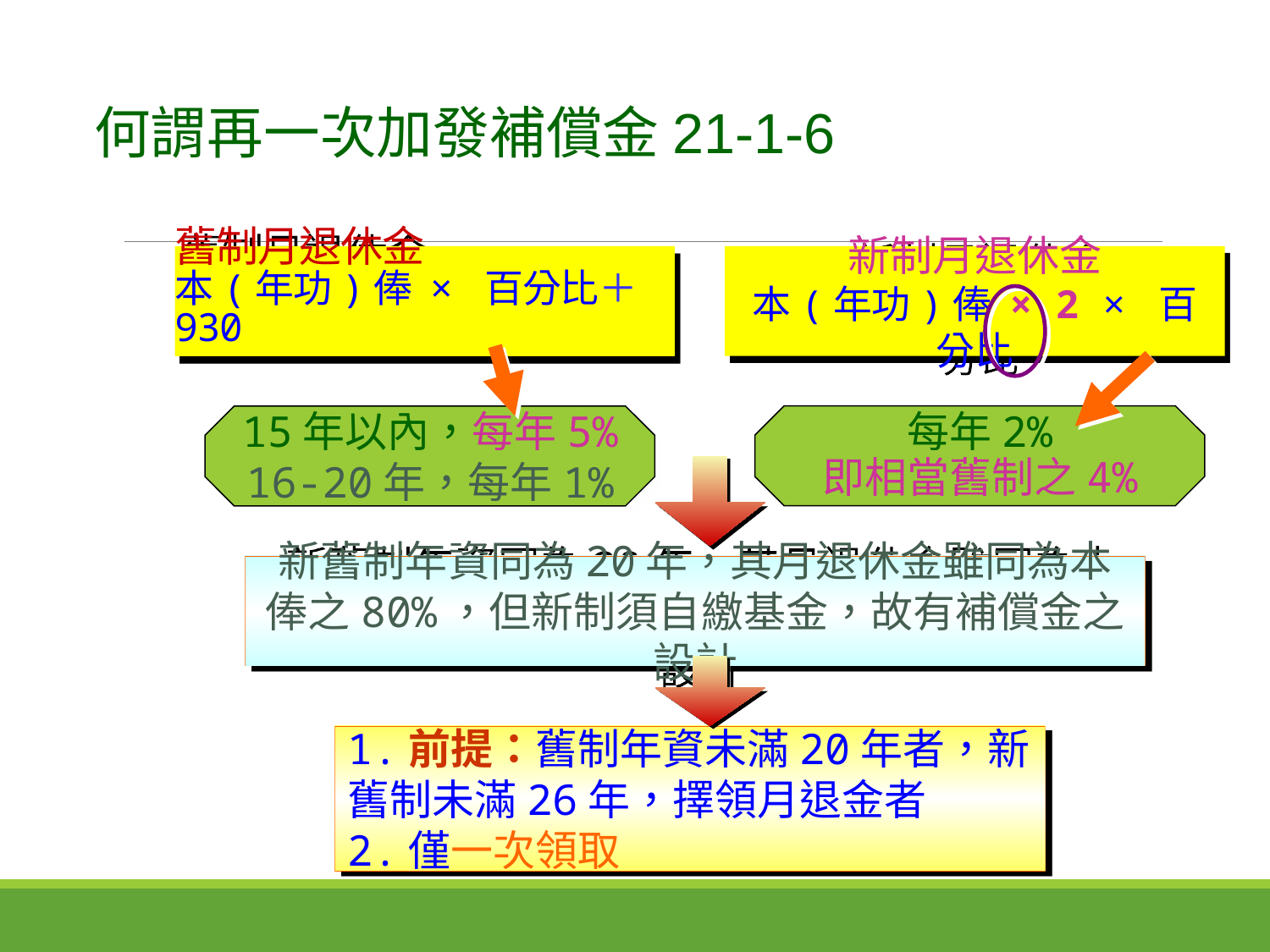

何謂再一次加發補償金21-1-6
# 舊制月退休金 本(年功)俸 × 百分比＋ 930
新制月退休金
本(年功)俸 × 2 × 百分比

每年2%

15年以內，每年5%
16-20年，每年1%

即相當舊制之4%
新舊制年資同為20年，其月退休金雖同為本俸之80%，但新制須自繳基金，故有補償金之設計

1.前提：舊制年資未滿20年者，新舊制未滿26年，擇領月退金者
2.僅一次領取